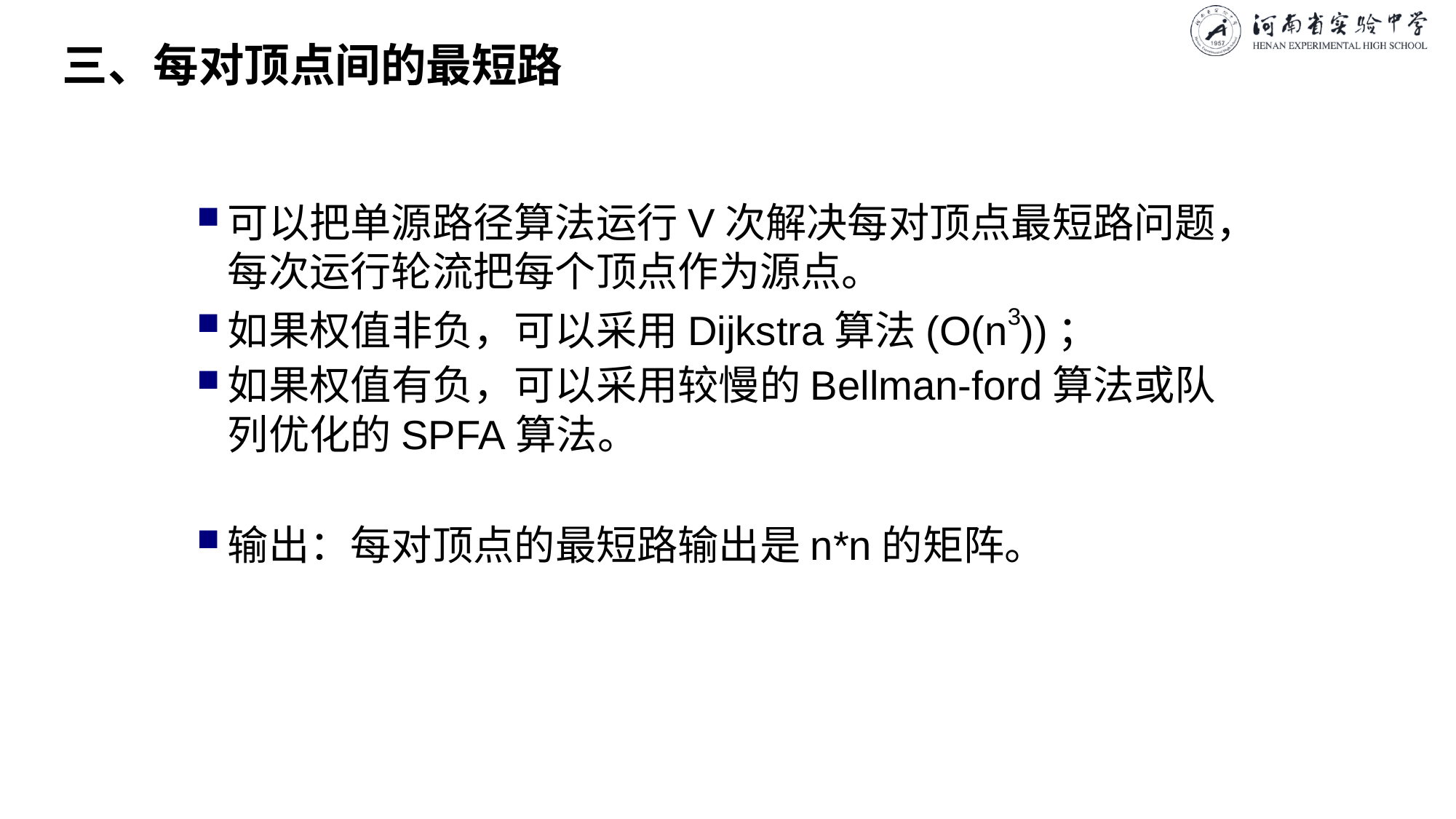

# 三、每对顶点间的最短路
可以把单源路径算法运行V次解决每对顶点最短路问题，每次运行轮流把每个顶点作为源点。
如果权值非负，可以采用Dijkstra算法(O(n3))；
如果权值有负，可以采用较慢的Bellman-ford算法或队列优化的SPFA算法。

输出：每对顶点的最短路输出是n*n的矩阵。